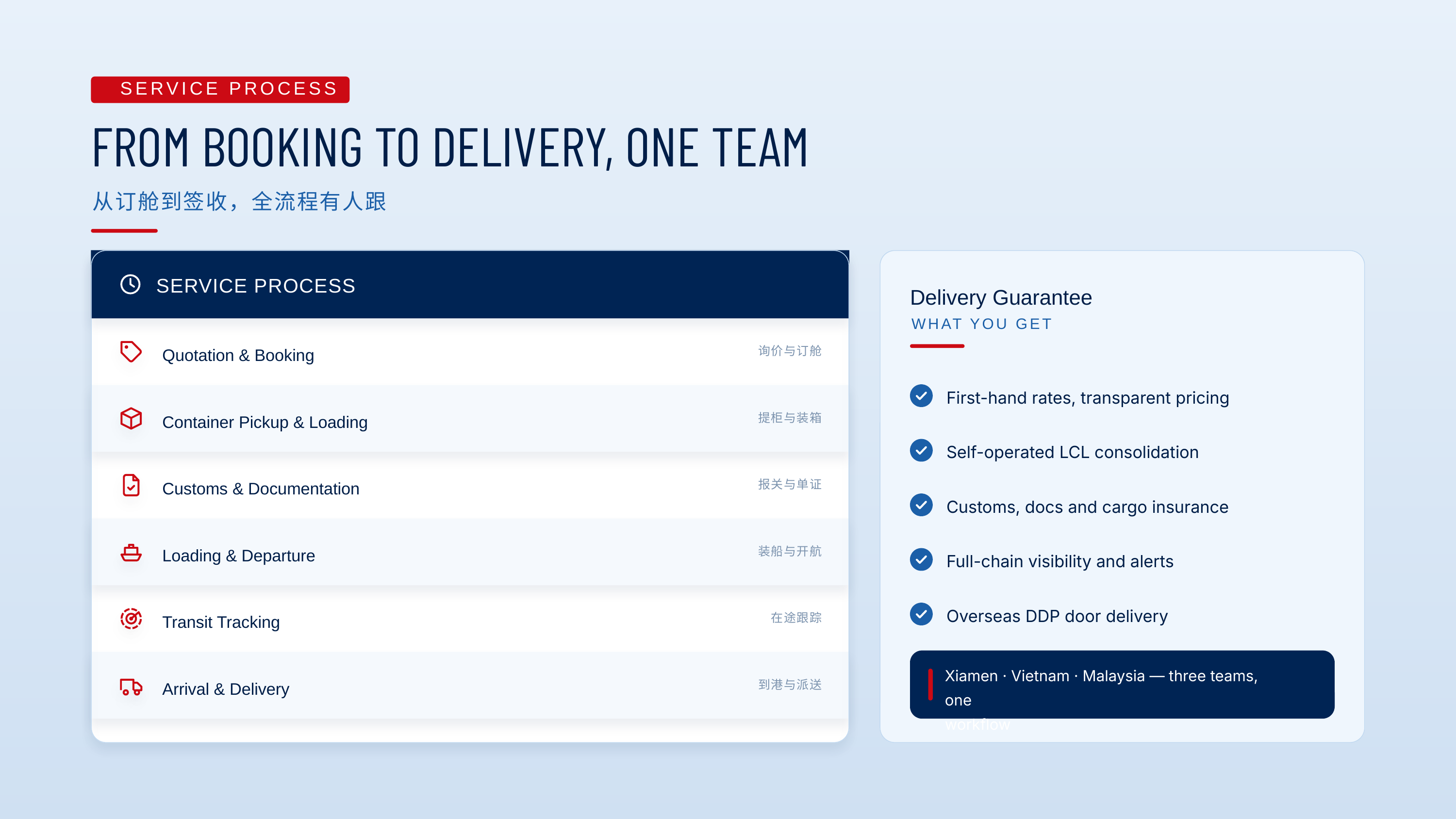

SERVICE PROCESS
FROM BOOKING TO DELIVERY, ONE TEAM
从订舱到签收，全流程有人跟

SERVICE PROCESS

Delivery Guarantee
WHAT YOU GET
Quotation & Booking

询价与订舱

First-hand rates, transparent pricing

Container Pickup & Loading

提柜与装箱

Self-operated LCL consolidation

Customs & Documentation

报关与单证

Customs, docs and cargo insurance

Loading & Departure
装船与开航

Full-chain visibility and alerts

Overseas DDP door delivery
Transit Tracking

在途跟踪

Xiamen · Vietnam · Malaysia — three teams, one
workflow

Arrival & Delivery
到港与派送